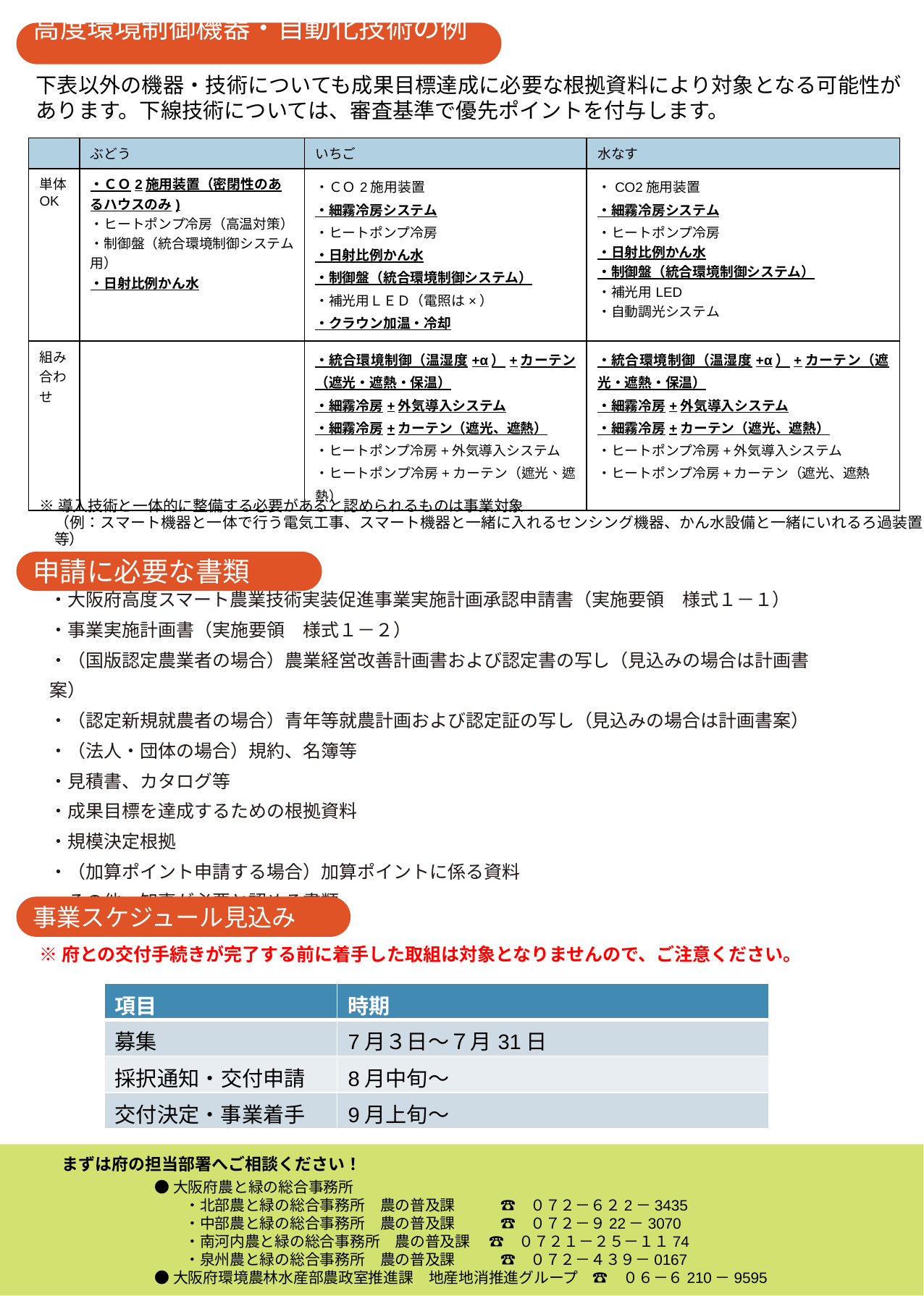

高度環境制御機器・自動化技術の例

下表以外の機器・技術についても成果目標達成に必要な根拠資料により対象となる可能性があります。下線技術については、審査基準で優先ポイントを付与します。
|  | ぶどう | いちご | 水なす |
| --- | --- | --- | --- |
| 単体OK | ・ＣＯ2施用装置（密閉性のあるハウスのみ) ・ヒートポンプ冷房（高温対策） ・制御盤（統合環境制御システム用） ・日射比例かん水 | ・ＣＯ2施用装置 ・細霧冷房システム ・ヒートポンプ冷房 ・日射比例かん水 ・制御盤（統合環境制御システム） ・補光用ＬＥＤ（電照は×） ・クラウン加温・冷却 | ・CO2施用装置 ・細霧冷房システム ・ヒートポンプ冷房 ・日射比例かん水 ・制御盤（統合環境制御システム） ・補光用LED ・自動調光システム |
| 組み合わせ |  | ・統合環境制御（温湿度+α）+カーテン（遮光・遮熱・保温） ・細霧冷房+外気導入システム ・細霧冷房+カーテン（遮光、遮熱） ・ヒートポンプ冷房+外気導入システム ・ヒートポンプ冷房+カーテン（遮光、遮熱） | ・統合環境制御（温湿度+α）+カーテン（遮光・遮熱・保温） ・細霧冷房+外気導入システム ・細霧冷房+カーテン（遮光、遮熱） ・ヒートポンプ冷房+外気導入システム ・ヒートポンプ冷房+カーテン（遮光、遮熱 |
※導入技術と一体的に整備する必要があると認められるものは事業対象
　（例：スマート機器と一体で行う電気工事、スマート機器と一緒に入れるセンシング機器、かん水設備と一緒にいれるろ過装置　等）
申請に必要な書類

・大阪府高度スマート農業技術実装促進事業実施計画承認申請書（実施要領　様式１－１）
・事業実施計画書（実施要領　様式１－２）
・（国版認定農業者の場合）農業経営改善計画書および認定書の写し（見込みの場合は計画書案）
・（認定新規就農者の場合）青年等就農計画および認定証の写し（見込みの場合は計画書案）
・（法人・団体の場合）規約、名簿等
・見積書、カタログ等
・成果目標を達成するための根拠資料
・規模決定根拠
・（加算ポイント申請する場合）加算ポイントに係る資料
・その他、知事が必要と認める書類
事業スケジュール見込み
※府との交付手続きが完了する前に着手した取組は対象となりませんので、ご注意ください。
| 項目 | 時期 |
| --- | --- |
| 募集 | 7月３日～７月31日 |
| 採択通知・交付申請 | 8月中旬～ |
| 交付決定・事業着手 | 9月上旬～ |

まずは府の担当部署へご相談ください！
●大阪府農と緑の総合事務所
　　・北部農と緑の総合事務所　農の普及課　　　☎　０７２－６２2－3435
　　・中部農と緑の総合事務所　農の普及課　　　☎　０７２－９22－3070
　　・南河内農と緑の総合事務所　農の普及課 　☎　０７２１－２５－１１74
　　・泉州農と緑の総合事務所　農の普及課　　　☎　０７２－４３９－0167
●大阪府環境農林水産部農政室推進課　地産地消推進グループ　☎　０６－６210－9595